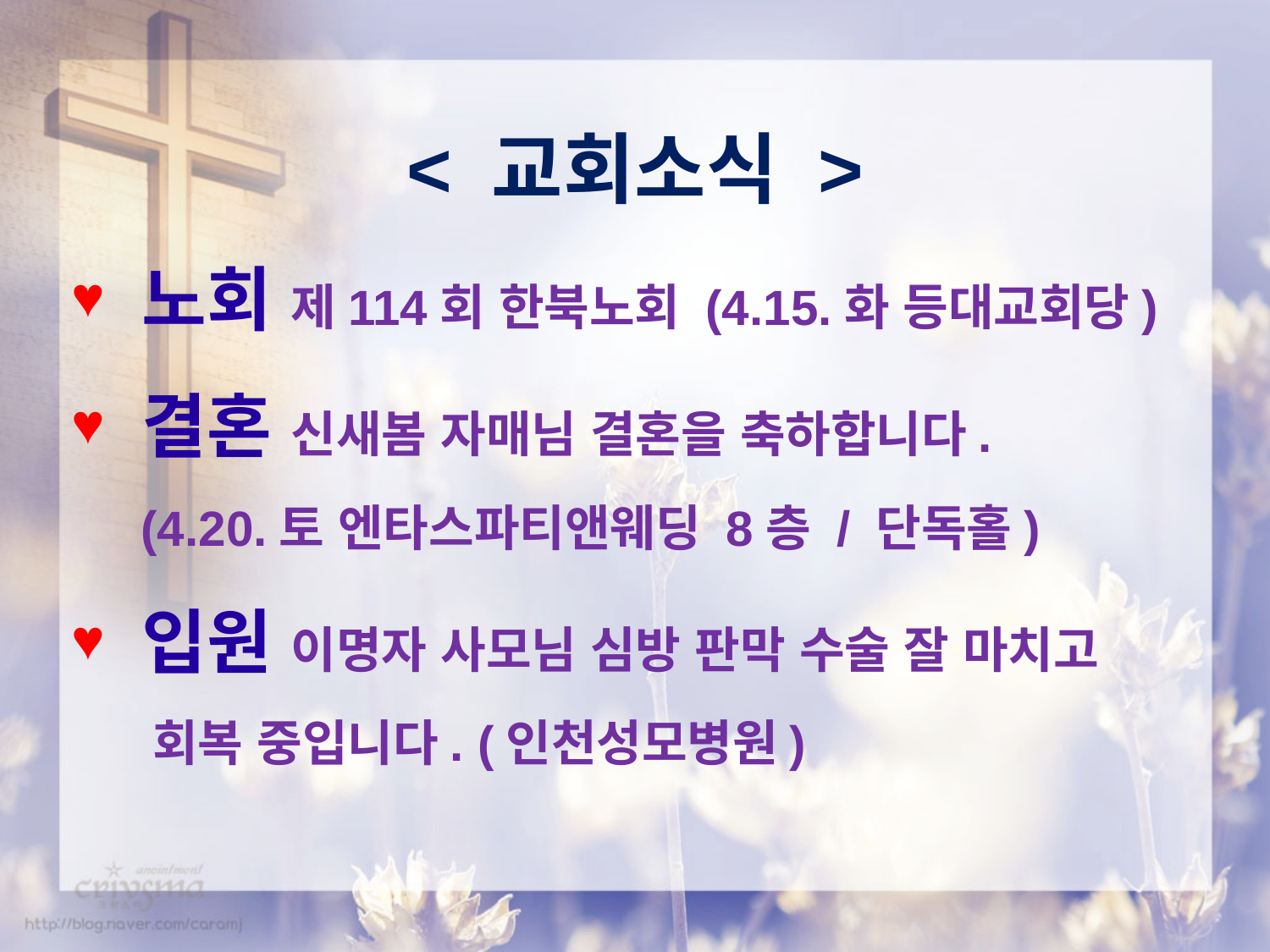

< 교회소식 >
 노회 제114회 한북노회 (4.15.화 등대교회당)
 결혼 신새봄 자매님 결혼을 축하합니다.
     (4.20.토 엔타스파티앤웨딩 8층 / 단독홀)
 입원 이명자 사모님 심방 판막 수술 잘 마치고
     회복 중입니다. (인천성모병원)